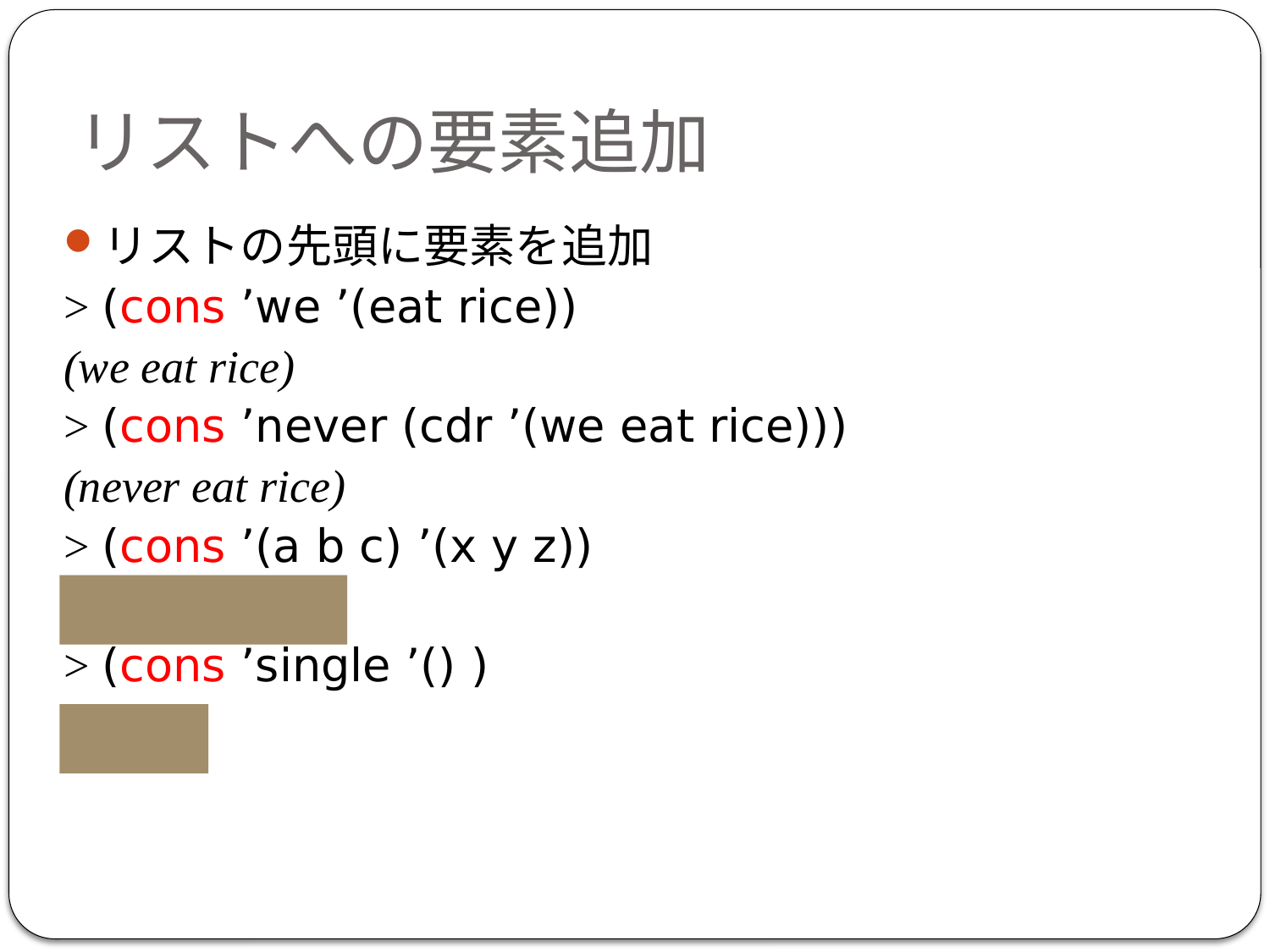

リストへの要素追加
リストの先頭に要素を追加
> (cons ’we ’(eat rice))
(we eat rice)
> (cons ’never (cdr ’(we eat rice)))
(never eat rice)
> (cons ’(a b c) ’(x y z))
((a b c) x y z)
> (cons ’single ’() )
(single)